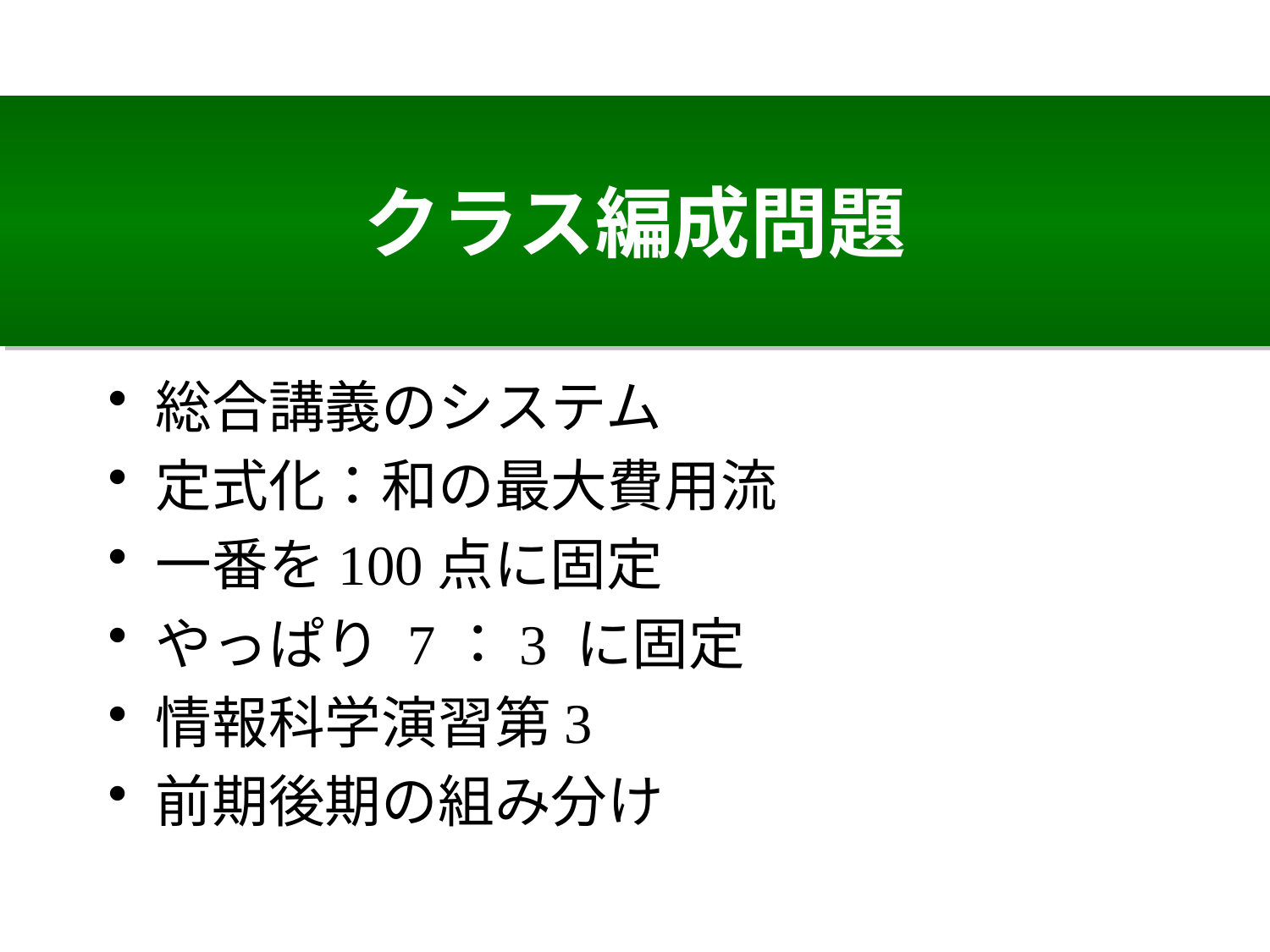

# クラス編成問題
総合講義のシステム
定式化：和の最大費用流
一番を100点に固定
やっぱり 7：3 に固定
情報科学演習第3
前期後期の組み分け